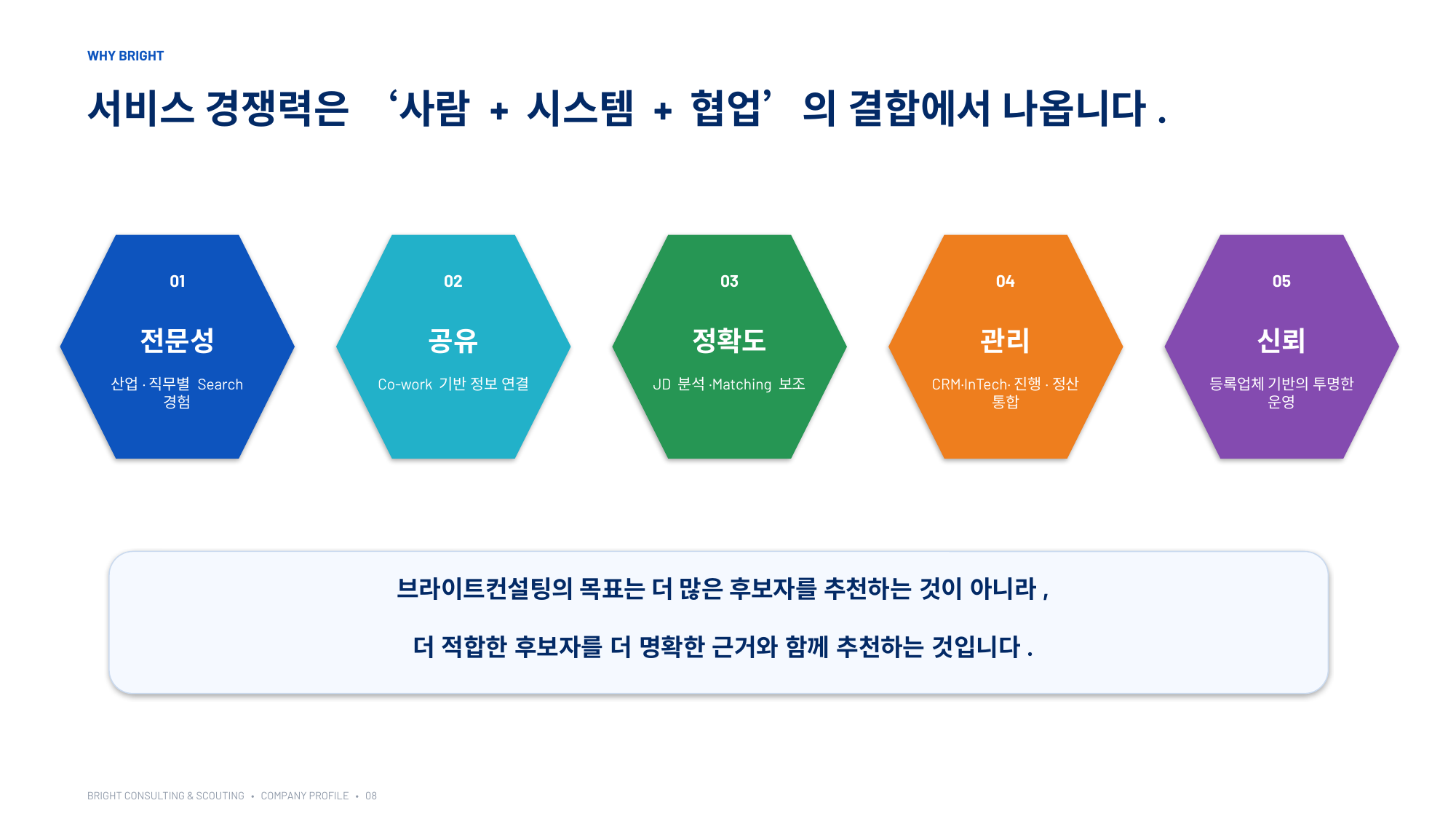

WHY BRIGHT
서비스 경쟁력은 ‘사람 + 시스템 + 협업’의 결합에서 나옵니다.

01
02
03
04
05
전문성
공유
정확도
관리
신뢰
산업·직무별 Search 경험
Co-work 기반 정보 연결
JD 분석·Matching 보조
CRM·InTech·진행·정산 통합
등록업체 기반의 투명한 운영

브라이트컨설팅의 목표는 더 많은 후보자를 추천하는 것이 아니라,

더 적합한 후보자를 더 명확한 근거와 함께 추천하는 것입니다.
BRIGHT CONSULTING & SCOUTING   •   COMPANY PROFILE   •   08